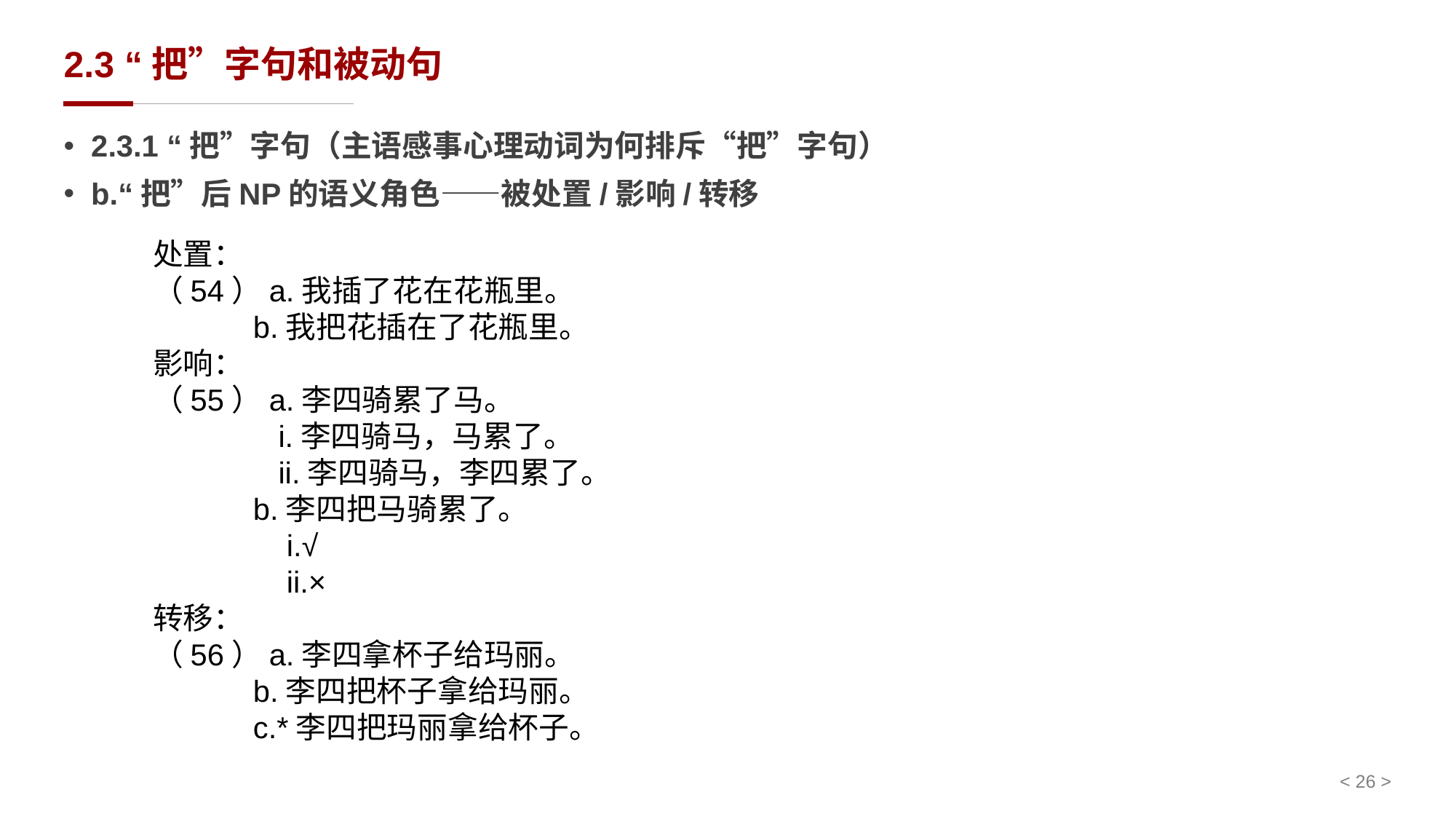

# 2.3 “把”字句和被动句
2.3.1 “把”字句（主语感事心理动词为何排斥“把”字句）
b.“把”后NP的语义角色——被处置/影响/转移
处置：
（54）a.我插了花在花瓶里。
            b.我把花插在了花瓶里。
影响：
（55）a.李四骑累了马。
               i.李四骑马，马累了。
               ii.李四骑马，李四累了。
            b.李四把马骑累了。
                i.√
                ii.×
转移：
（56）a.李四拿杯子给玛丽。
            b.李四把杯子拿给玛丽。
            c.*李四把玛丽拿给杯子。
< 26 >